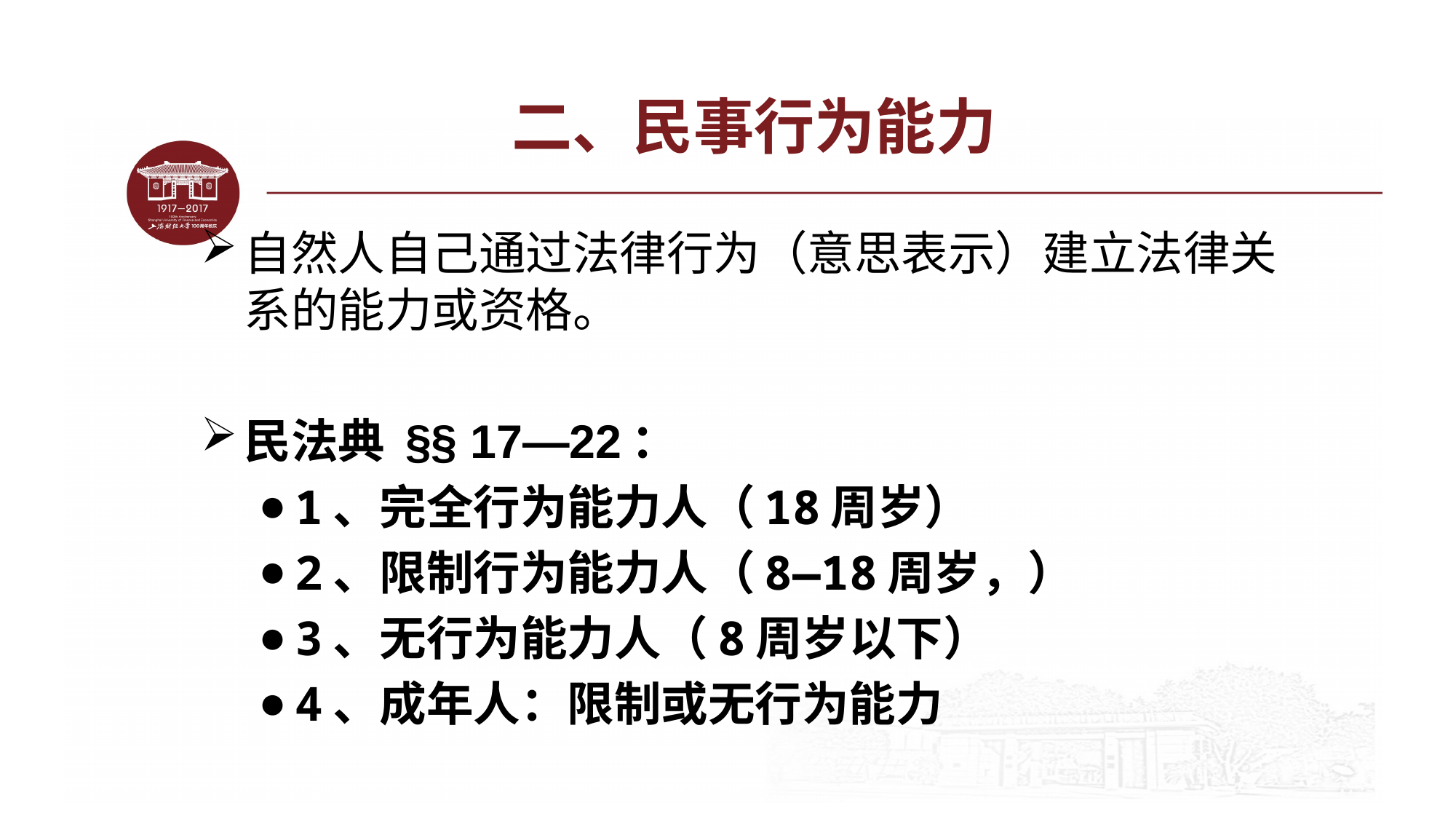

# 二、民事行为能力
自然人自己通过法律行为（意思表示）建立法律关系的能力或资格。

民法典 §§ 17—22：
1、完全行为能力人（18周岁）
2、限制行为能力人（8—18周岁，）
3、无行为能力人（8周岁以下）
4、成年人：限制或无行为能力